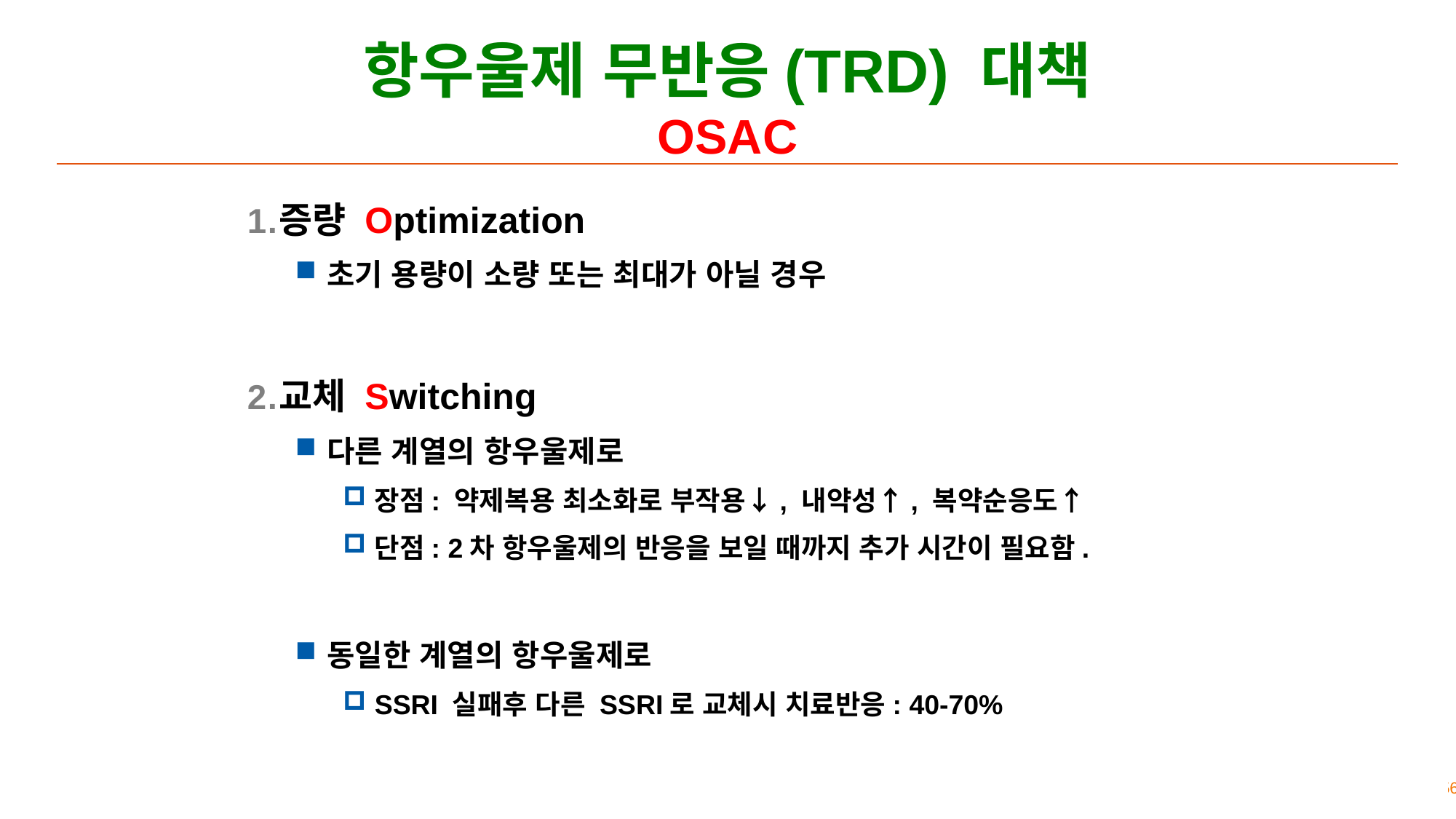

# 항우울제 무반응(TRD) 대책 OSAC
증량 Optimization
초기 용량이 소량 또는 최대가 아닐 경우

교체 Switching
다른 계열의 항우울제로
장점: 약제복용 최소화로 부작용↓, 내약성↑, 복약순응도↑
단점: 2차 항우울제의 반응을 보일 때까지 추가 시간이 필요함.

동일한 계열의 항우울제로
SSRI 실패후 다른 SSRI로 교체시 치료반응: 40-70%